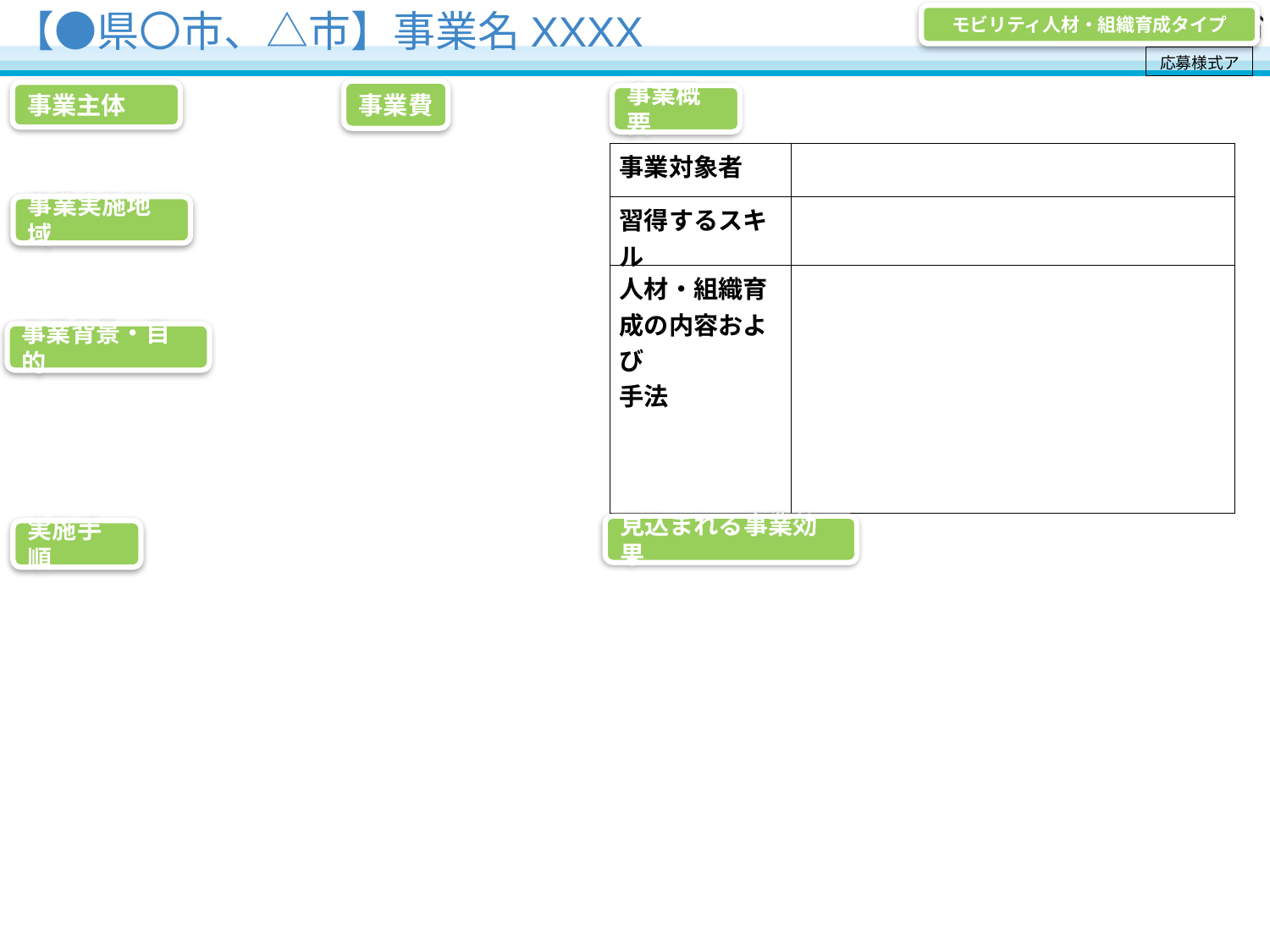

【●県〇市、△市】事業名XXXX
モビリティ人材・組織育成タイプ
応募様式ア
事業費
事業主体
事業概要
| 事業対象者 |  |
| --- | --- |
| 習得するスキル |  |
| 人材・組織育成の内容および 手法 |  |
事業実施地域
事業背景・目的
見込まれる事業効果
実施手順